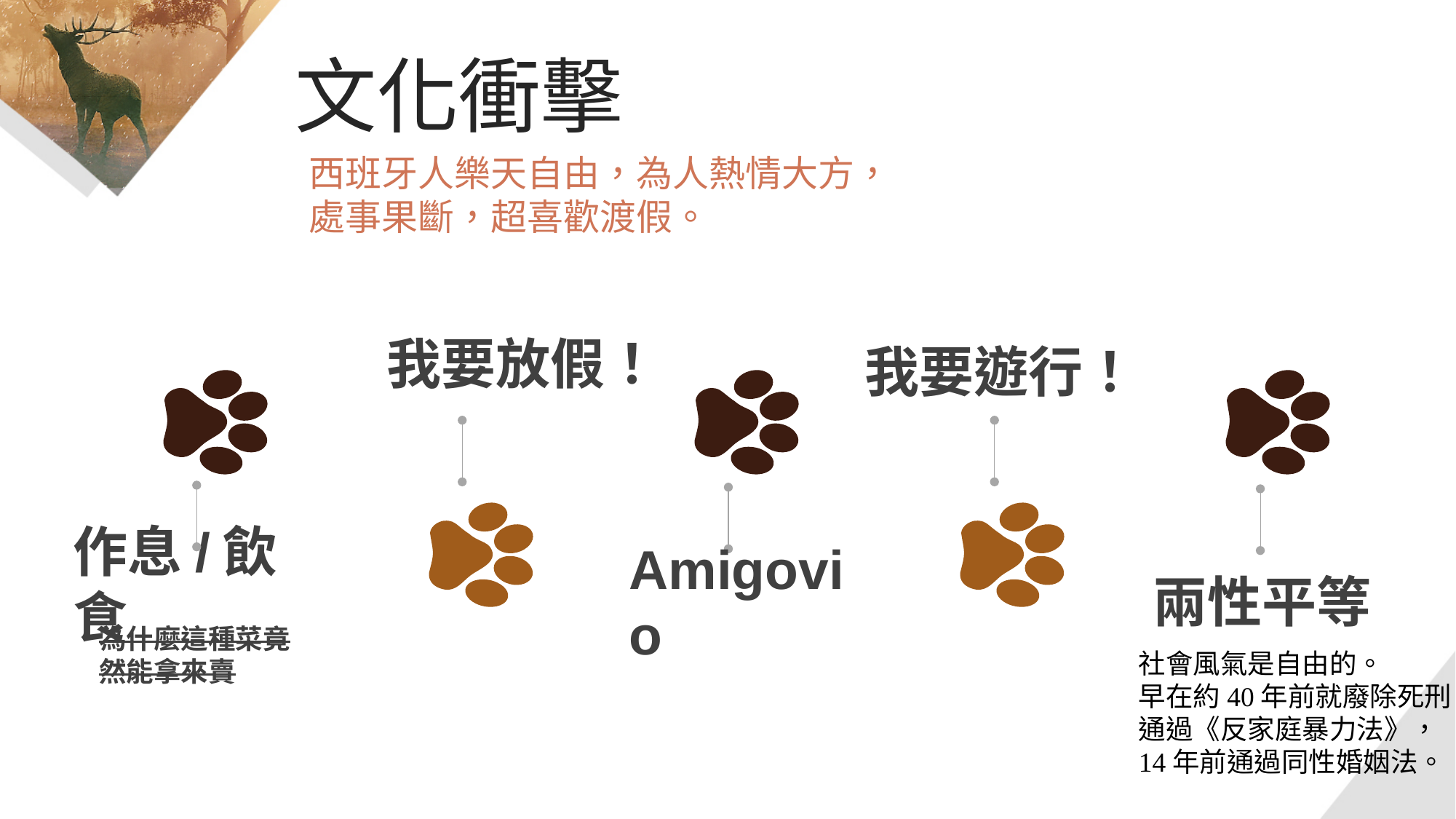

文化衝擊
西班牙人樂天自由，為人熱情大方，處事果斷，超喜歡渡假。
我要放假！
我要遊行！

作息/飲食
兩性平等
Amigovio
為什麼這種菜竟然能拿來賣
社會風氣是自由的。
早在約40年前就廢除死刑，
通過《反家庭暴力法》，
14年前通過同性婚姻法。